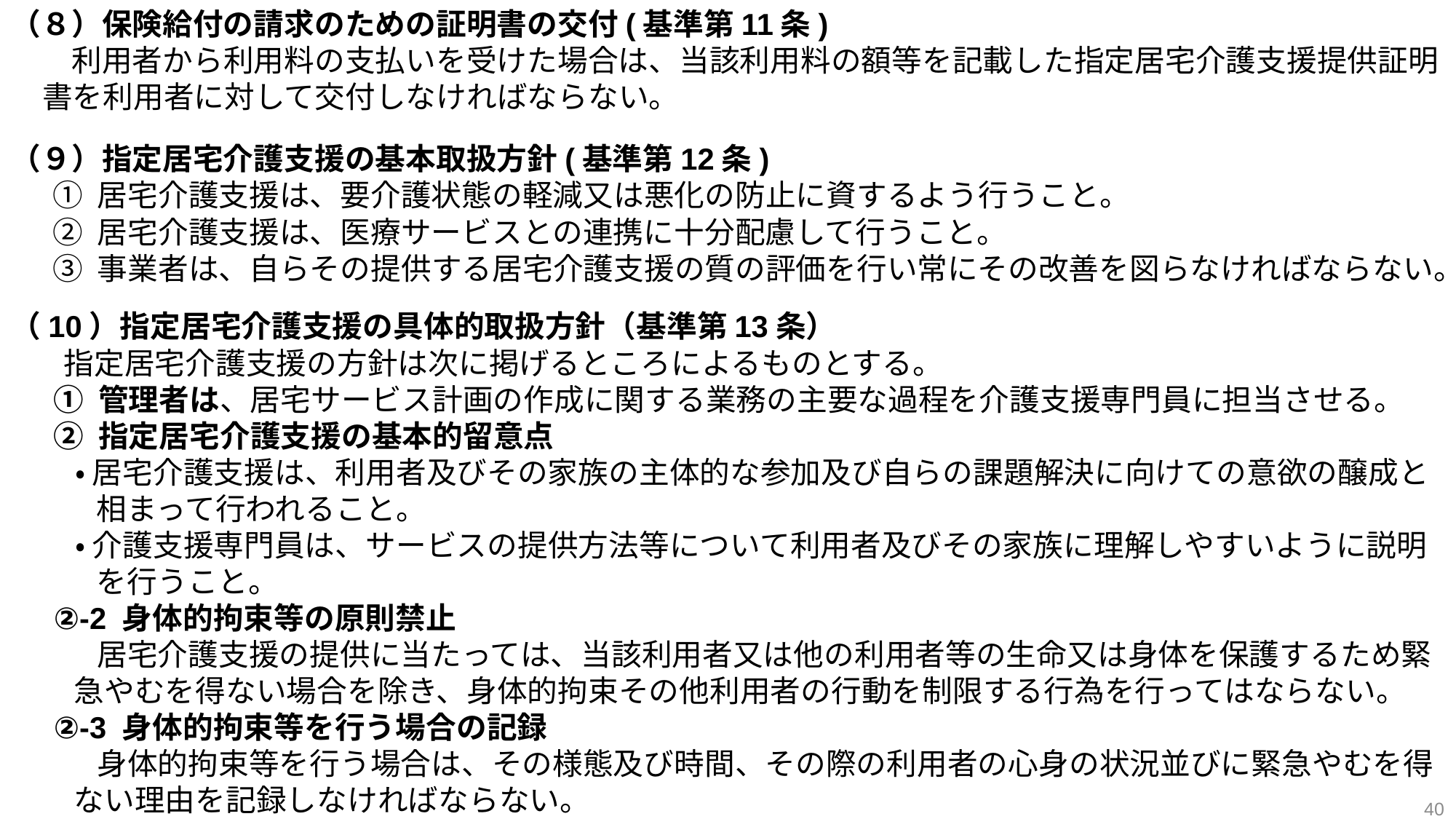

（８）保険給付の請求のための証明書の交付(基準第11条)
　　利用者から利用料の支払いを受けた場合は、当該利用料の額等を記載した指定居宅介護支援提供証明書を利用者に対して交付しなければならない。

（９）指定居宅介護支援の基本取扱方針(基準第12条)
① 居宅介護支援は、要介護状態の軽減又は悪化の防止に資するよう行うこと。
② 居宅介護支援は、医療サービスとの連携に十分配慮して行うこと。
③ 事業者は、自らその提供する居宅介護支援の質の評価を行い常にその改善を図らなければならない。

（10）指定居宅介護支援の具体的取扱方針（基準第13条）
指定居宅介護支援の方針は次に掲げるところによるものとする。
① 管理者は、居宅サービス計画の作成に関する業務の主要な過程を介護支援専門員に担当させる。
② 指定居宅介護支援の基本的留意点
・ 居宅介護支援は、利用者及びその家族の主体的な参加及び自らの課題解決に向けての意欲の醸成と相まって行われること。
・ 介護支援専門員は、サービスの提供方法等について利用者及びその家族に理解しやすいように説明を行うこと。
②-2 身体的拘束等の原則禁止
居宅介護支援の提供に当たっては、当該利用者又は他の利用者等の生命又は身体を保護するため緊急やむを得ない場合を除き、身体的拘束その他利用者の行動を制限する行為を行ってはならない。
②-3 身体的拘束等を行う場合の記録
身体的拘束等を行う場合は、その様態及び時間、その際の利用者の心身の状況並びに緊急やむを得ない理由を記録しなければならない。
40